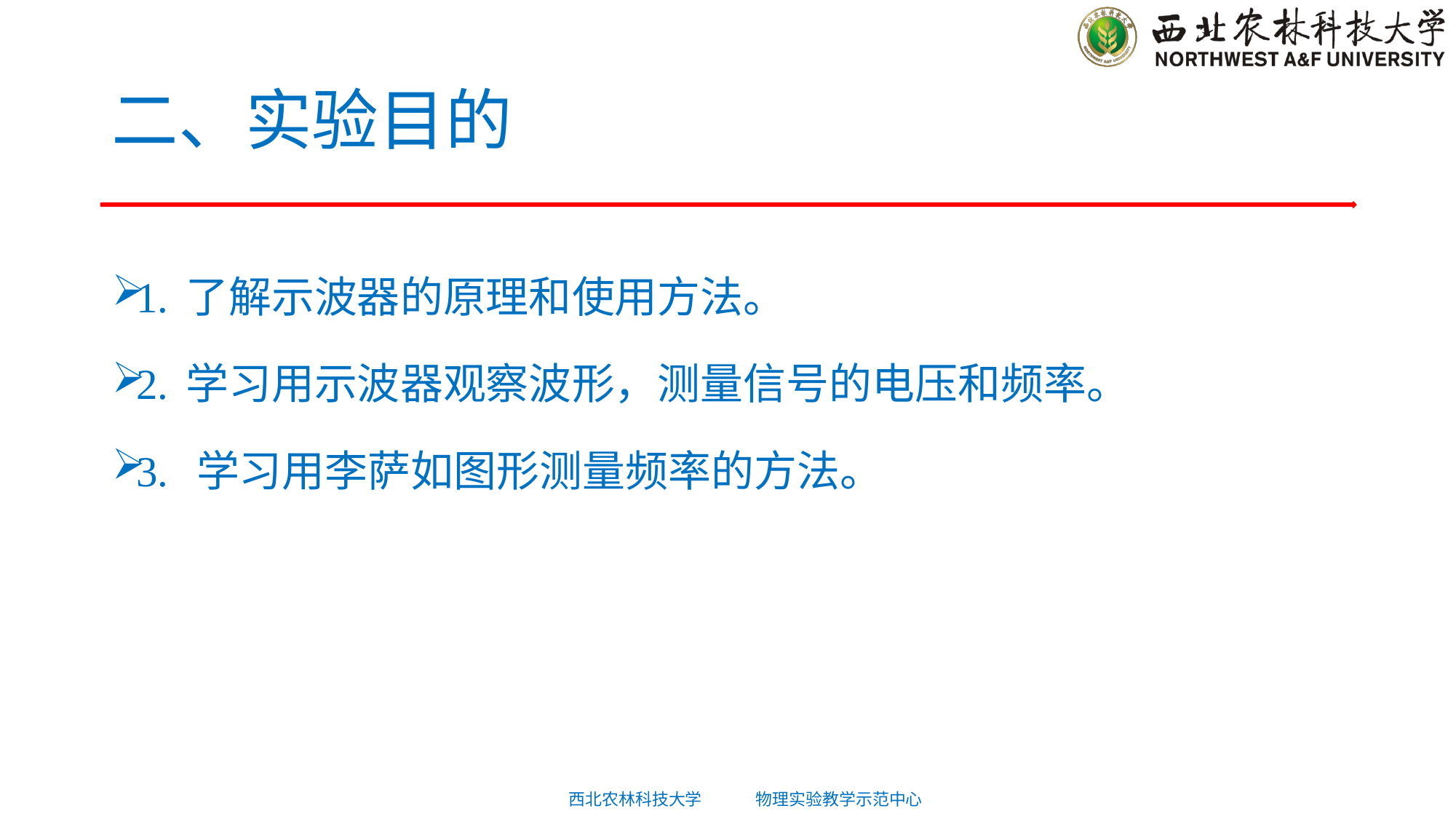

# 二、实验目的
1. 了解示波器的原理和使用方法。
2. 学习用示波器观察波形，测量信号的电压和频率。
3.  学习用李萨如图形测量频率的方法。